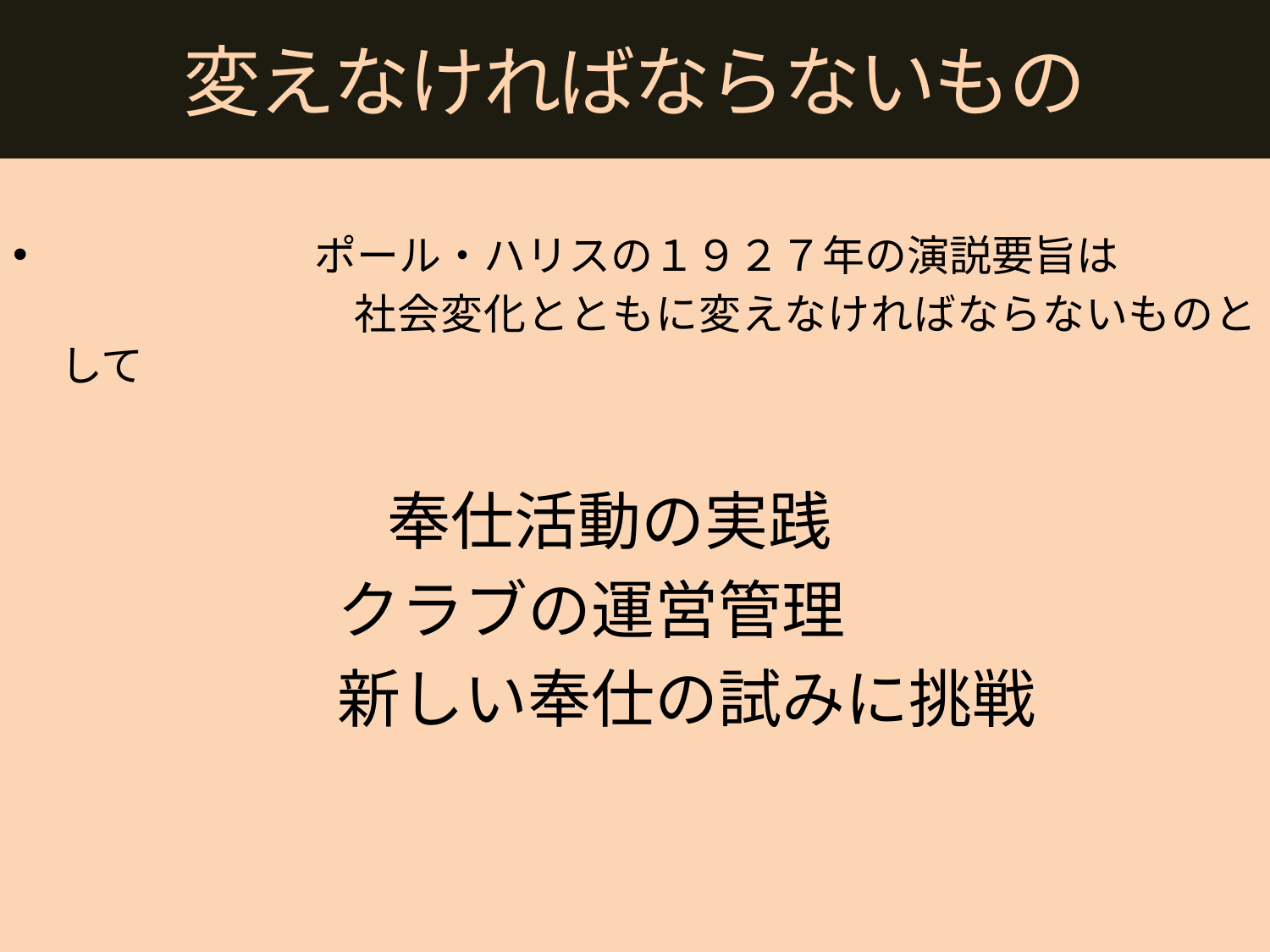

# 変えなければならないもの
　　　　　　ポール・ハリスの１９２７年の演説要旨は
　 　　　　　　   社会変化とともに変えなければならないものとして

                    　    奉仕活動の実践
　　　　     クラブの運営管理
　　　　     新しい奉仕の試みに挑戦